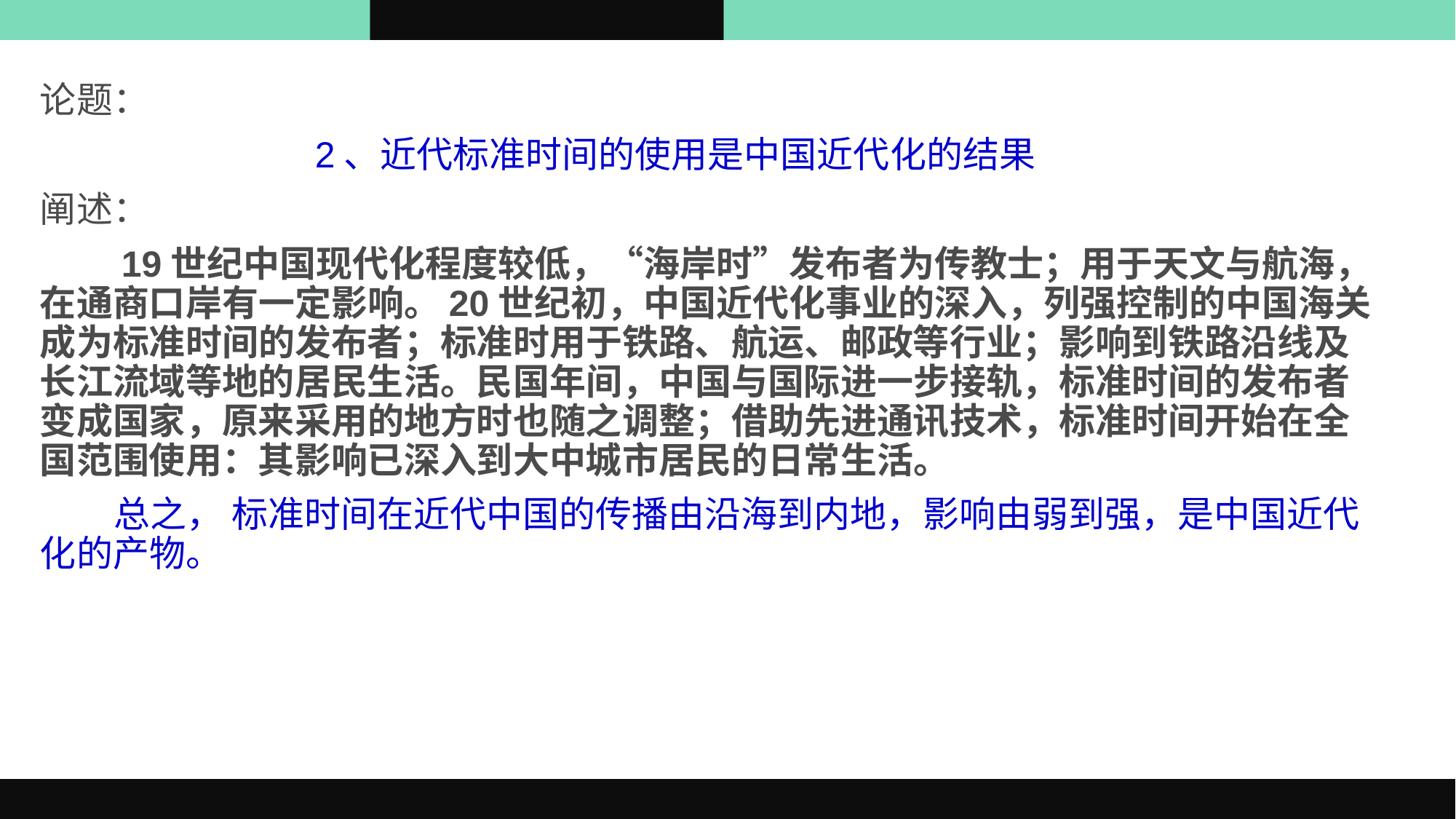

论题：
                           2、近代标准时间的使用是中国近代化的结果
阐述：
        19世纪中国现代化程度较低，“海岸时”发布者为传教士；用于天文与航海，在通商口岸有一定影响。20世纪初，中国近代化事业的深入，列强控制的中国海关成为标准时间的发布者；标准时用于铁路、航运、邮政等行业；影响到铁路沿线及长江流域等地的居民生活。民国年间，中国与国际进一步接轨，标准时间的发布者变成国家，原来采用的地方时也随之调整；借助先进通讯技术，标准时间开始在全国范围使用：其影响已深入到大中城市居民的日常生活。
        总之， 标准时间在近代中国的传播由沿海到内地，影响由弱到强，是中国近代化的产物。